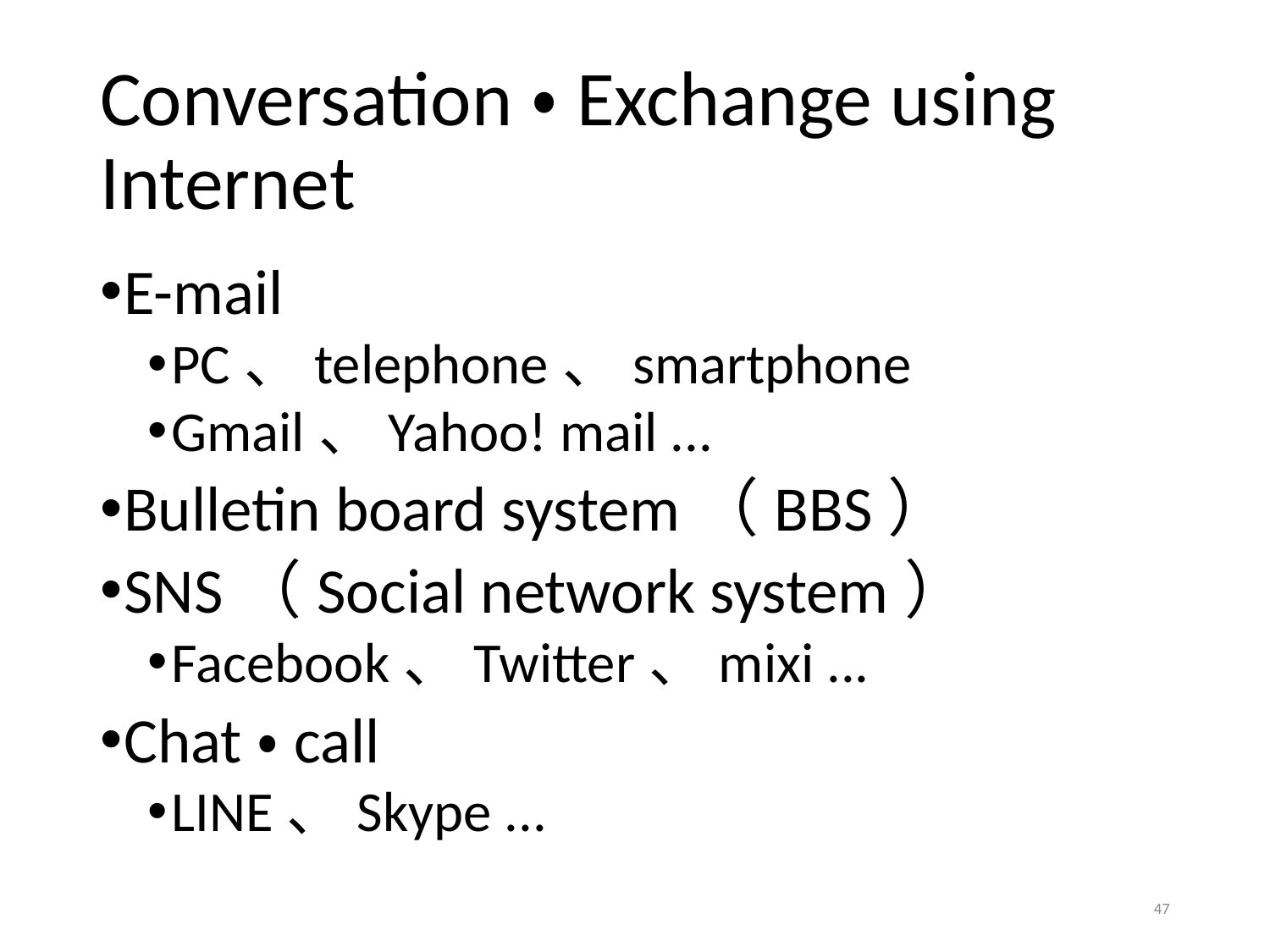

# Conversation・Exchange using Internet
E-mail
PC、telephone、smartphone
Gmail、Yahoo! mail ...
Bulletin board system（BBS）
SNS（Social network system）
Facebook、Twitter、mixi ...
Chat・call
LINE、Skype ...
47